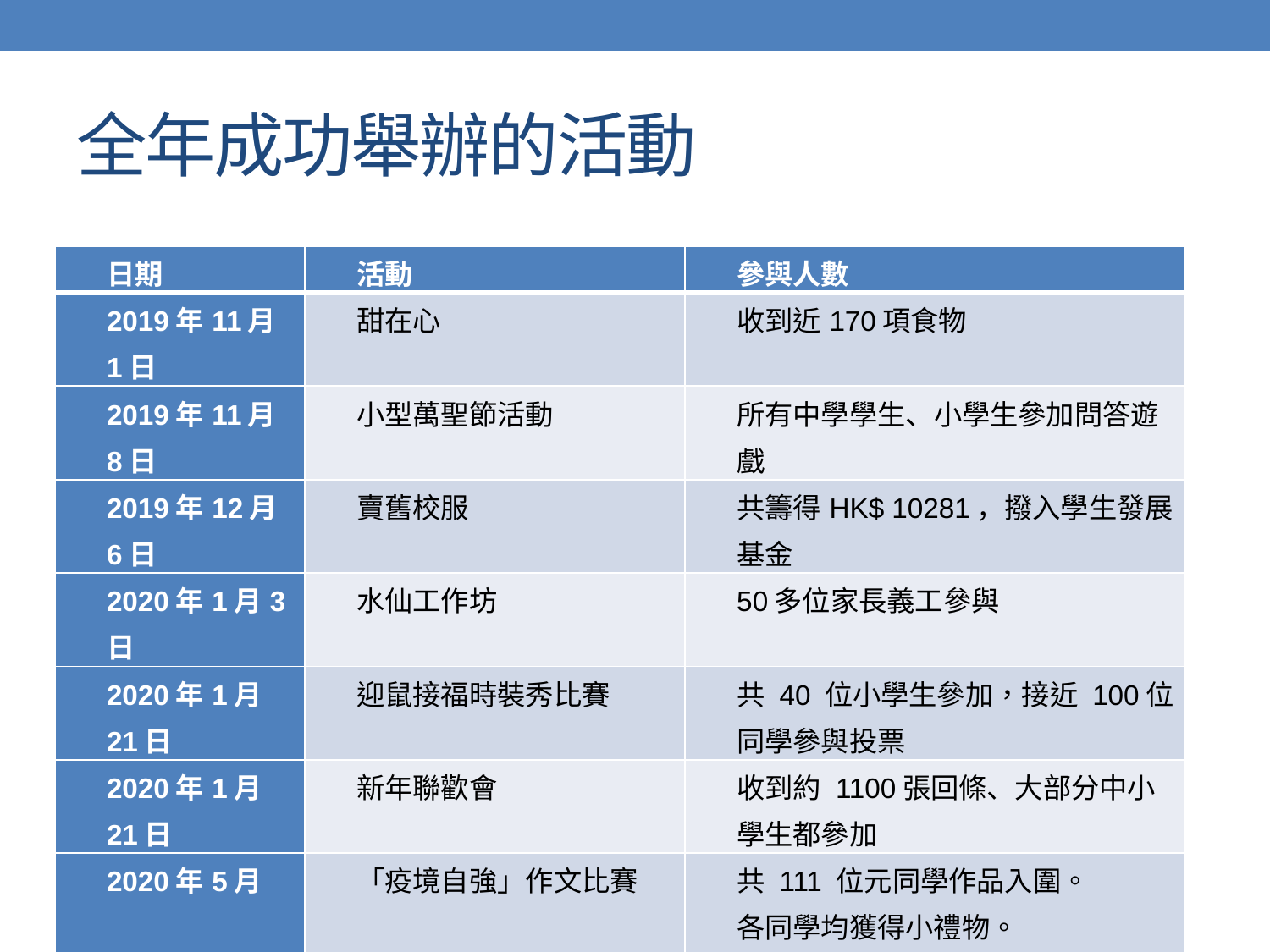

# 全年成功舉辦的活動
| 日期 | 活動 | 參與人數 |
| --- | --- | --- |
| 2019年11月1日 | 甜在心 | 收到近170項食物 |
| 2019年11月8日 | 小型萬聖節活動 | 所有中學學生、小學生參加問答遊戲 |
| 2019年12月6日 | 賣舊校服 | 共籌得HK$ 10281，撥入學生發展基金 |
| 2020年1月3日 | 水仙工作坊 | 50多位家長義工參與 |
| 2020年1月21日 | 迎鼠接福時裝秀比賽 | 共 40 位小學生參加，接近 100位同學參與投票 |
| 2020年1月21日 | 新年聯歡會 | 收到約 1100張回條、大部分中小學生都參加 |
| 2020年5月 | 「疫境自強」作文比賽 | 共 111 位元同學作品入圍。 各同學均獲得小禮物。 而初小/高小/初中/高中各組設冠亞季軍及優異獎。所有禮物總值港幣一萬元。 |
| 2020年6月 | 健康生活展覽及問答比賽 | 最高分的 100 位同學有獎 |